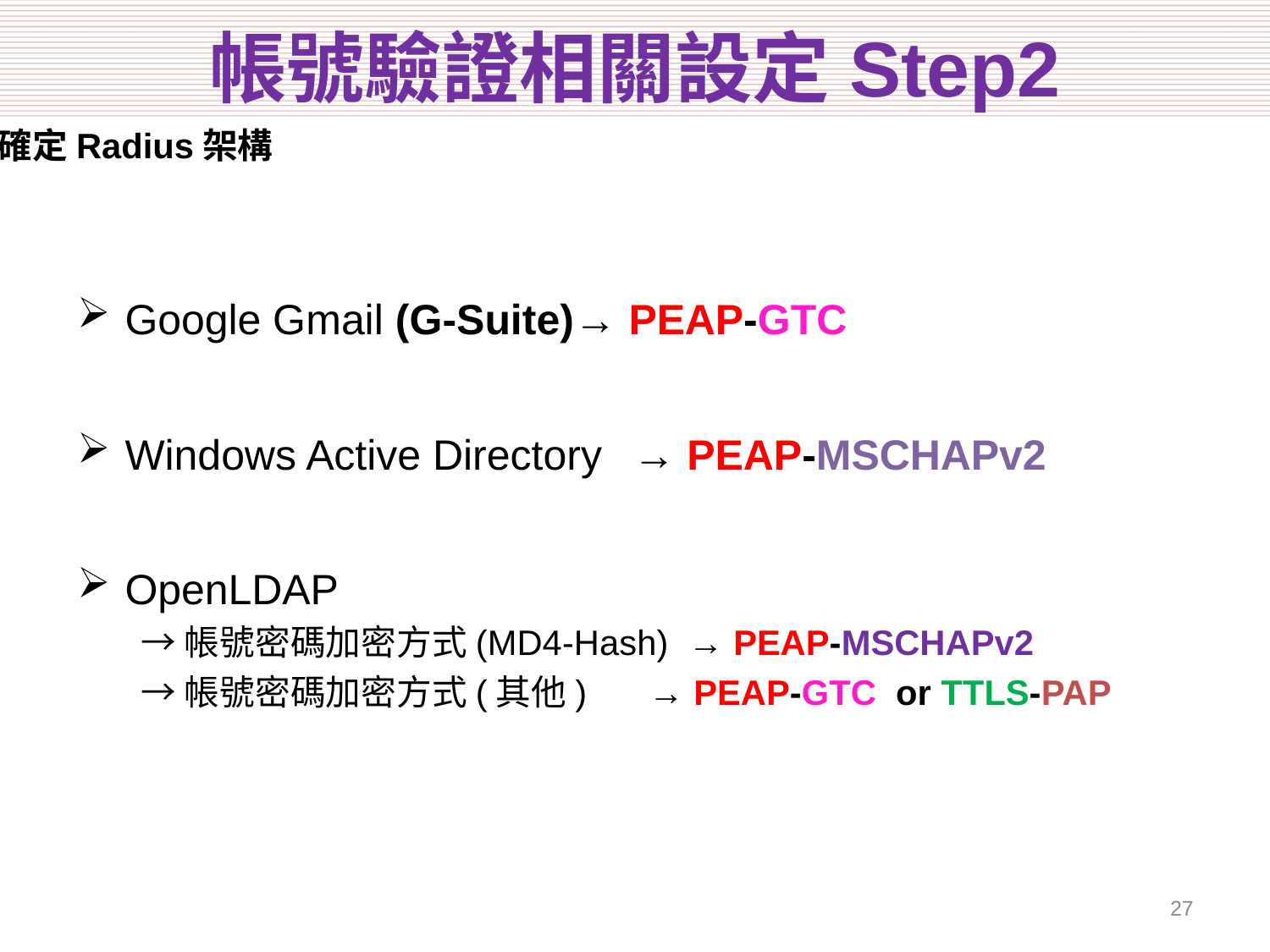

# 帳號驗證相關設定Step2
確定Radius架構
Google Gmail (G-Suite)→ PEAP-GTC

Windows Active Directory	→ PEAP-MSCHAPv2

OpenLDAP
→帳號密碼加密方式(MD4-Hash)  → PEAP-MSCHAPv2
→帳號密碼加密方式(其他)	→ PEAP-GTC  or TTLS-PAP

27